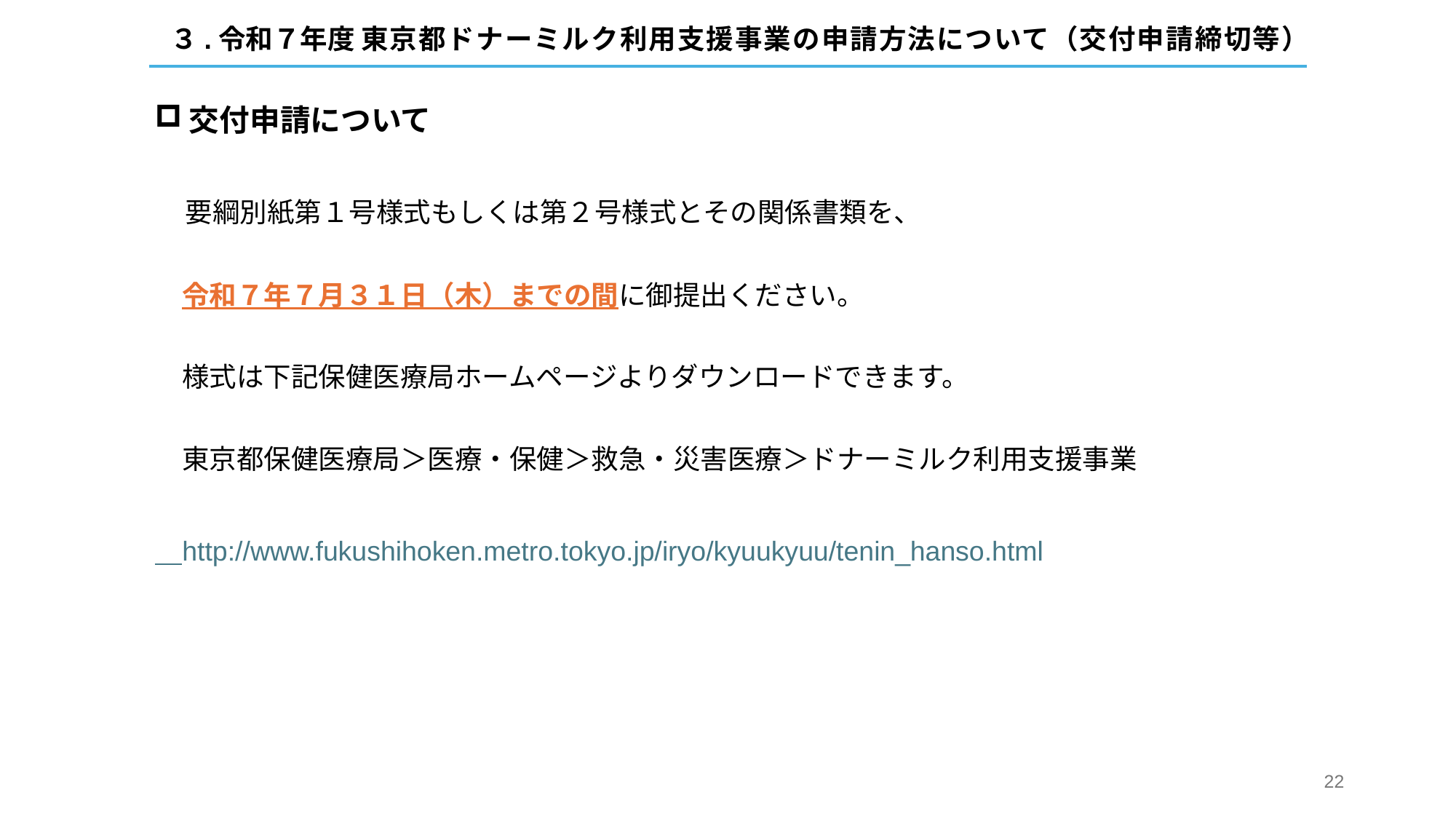

３.令和７年度 東京都ドナーミルク利用支援事業の申請方法について（交付申請締切等）

交付申請について
　要綱別紙第１号様式もしくは第２号様式とその関係書類を、
　令和７年７月３１日（木）までの間に御提出ください。
　様式は下記保健医療局ホームページよりダウンロードできます。
　東京都保健医療局＞医療・保健＞救急・災害医療＞ドナーミルク利用支援事業
　http://www.fukushihoken.metro.tokyo.jp/iryo/kyuukyuu/tenin_hanso.html
22